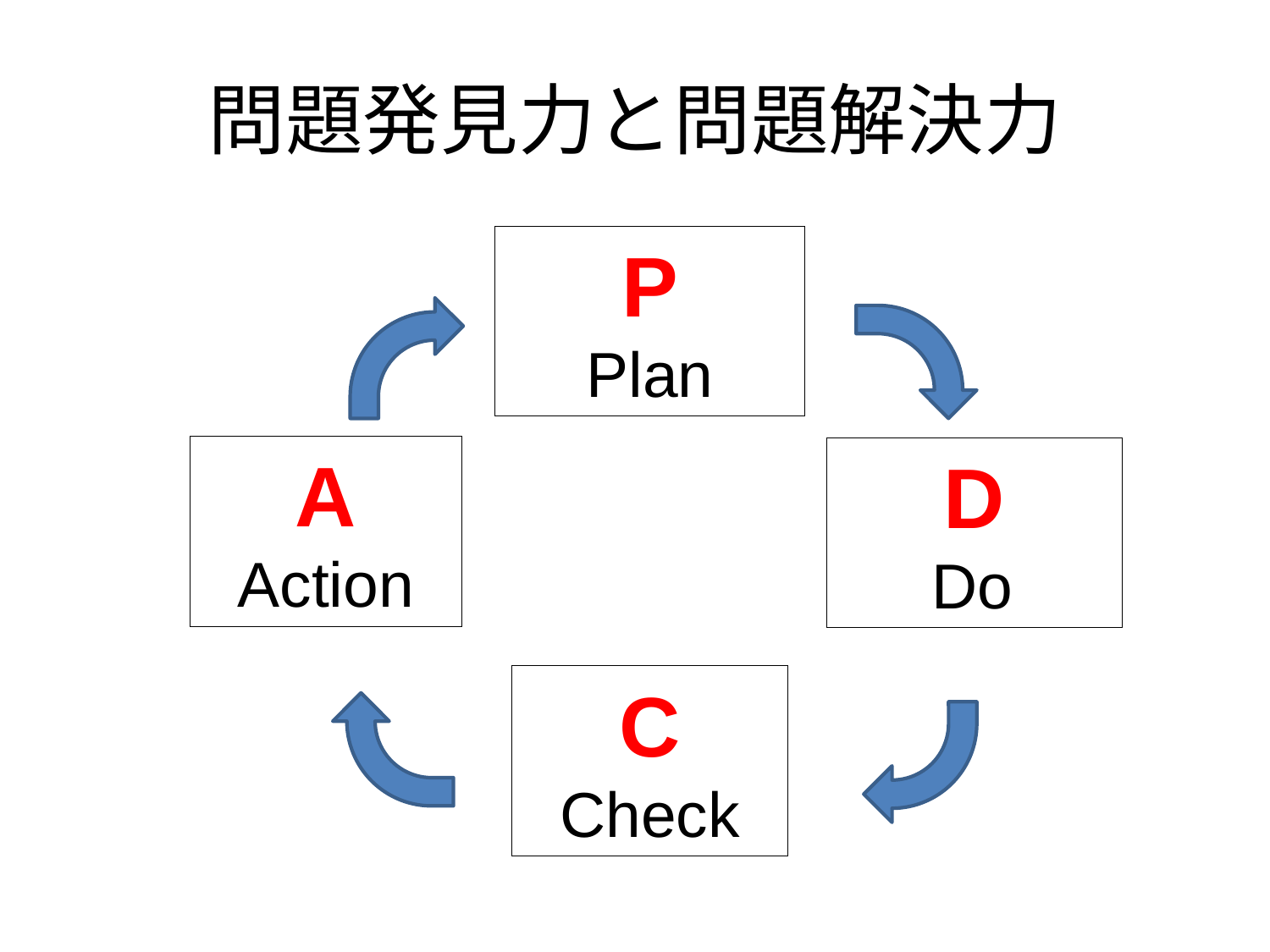

# 問題発見力と問題解決力
P
　Plan

A
  Action
D
　 Do
C
  Check